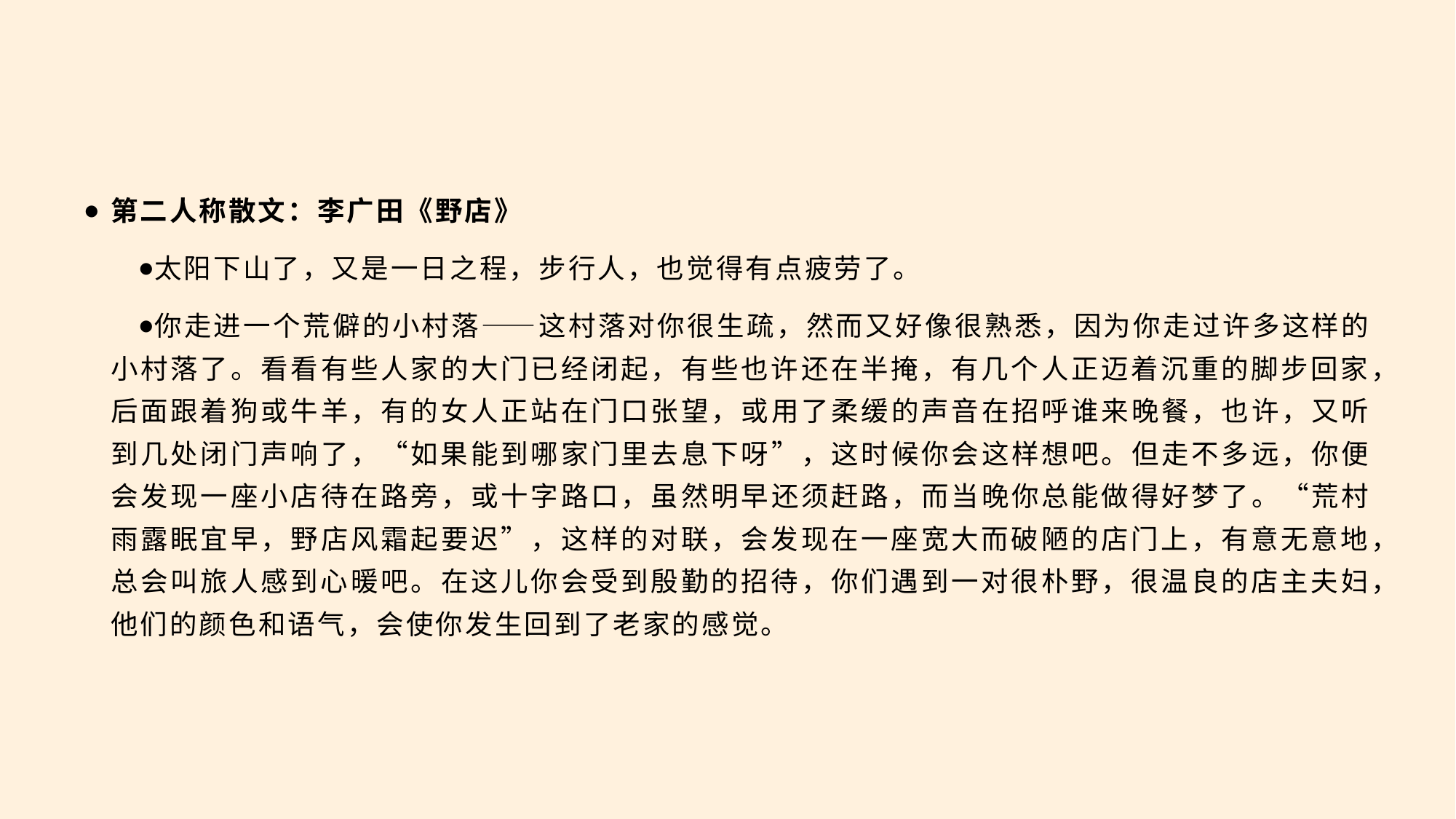

#
第二人称散文：李广田《野店》
太阳下山了，又是一日之程，步行人，也觉得有点疲劳了。
你走进一个荒僻的小村落——这村落对你很生疏，然而又好像很熟悉，因为你走过许多这样的小村落了。看看有些人家的大门已经闭起，有些也许还在半掩，有几个人正迈着沉重的脚步回家，后面跟着狗或牛羊，有的女人正站在门口张望，或用了柔缓的声音在招呼谁来晚餐，也许，又听到几处闭门声响了，“如果能到哪家门里去息下呀”，这时候你会这样想吧。但走不多远，你便会发现一座小店待在路旁，或十字路口，虽然明早还须赶路，而当晚你总能做得好梦了。“荒村雨露眠宜早，野店风霜起要迟”，这样的对联，会发现在一座宽大而破陋的店门上，有意无意地，总会叫旅人感到心暖吧。在这儿你会受到殷勤的招待，你们遇到一对很朴野，很温良的店主夫妇，他们的颜色和语气，会使你发生回到了老家的感觉。